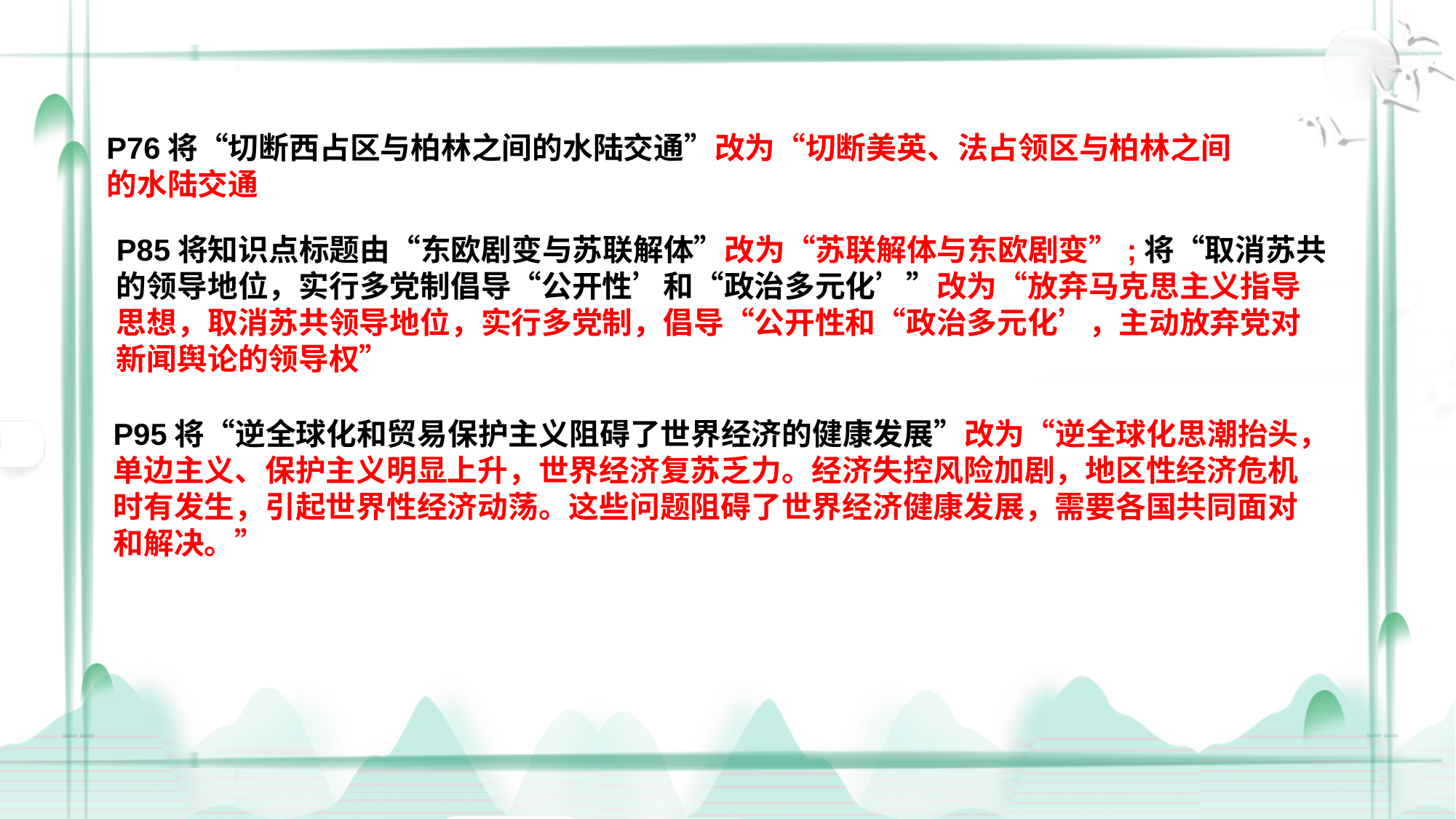

P76将“切断西占区与柏林之间的水陆交通”改为“切断美英、法占领区与柏林之间的水陆交通
P85将知识点标题由“东欧剧变与苏联解体”改为“苏联解体与东欧剧变”;将“取消苏共的领导地位，实行多党制倡导“公开性’和“政治多元化’”改为“放弃马克思主义指导思想，取消苏共领导地位，实行多党制，倡导“公开性和“政治多元化’，主动放弃党对新闻舆论的领导权”
P95将“逆全球化和贸易保护主义阻碍了世界经济的健康发展”改为“逆全球化思潮抬头，单边主义、保护主义明显上升，世界经济复苏乏力。经济失控风险加剧，地区性经济危机时有发生，引起世界性经济动荡。这些问题阻碍了世界经济健康发展，需要各国共同面对和解决。”
行业PPT模板http://www.1ppt.com/hangye/